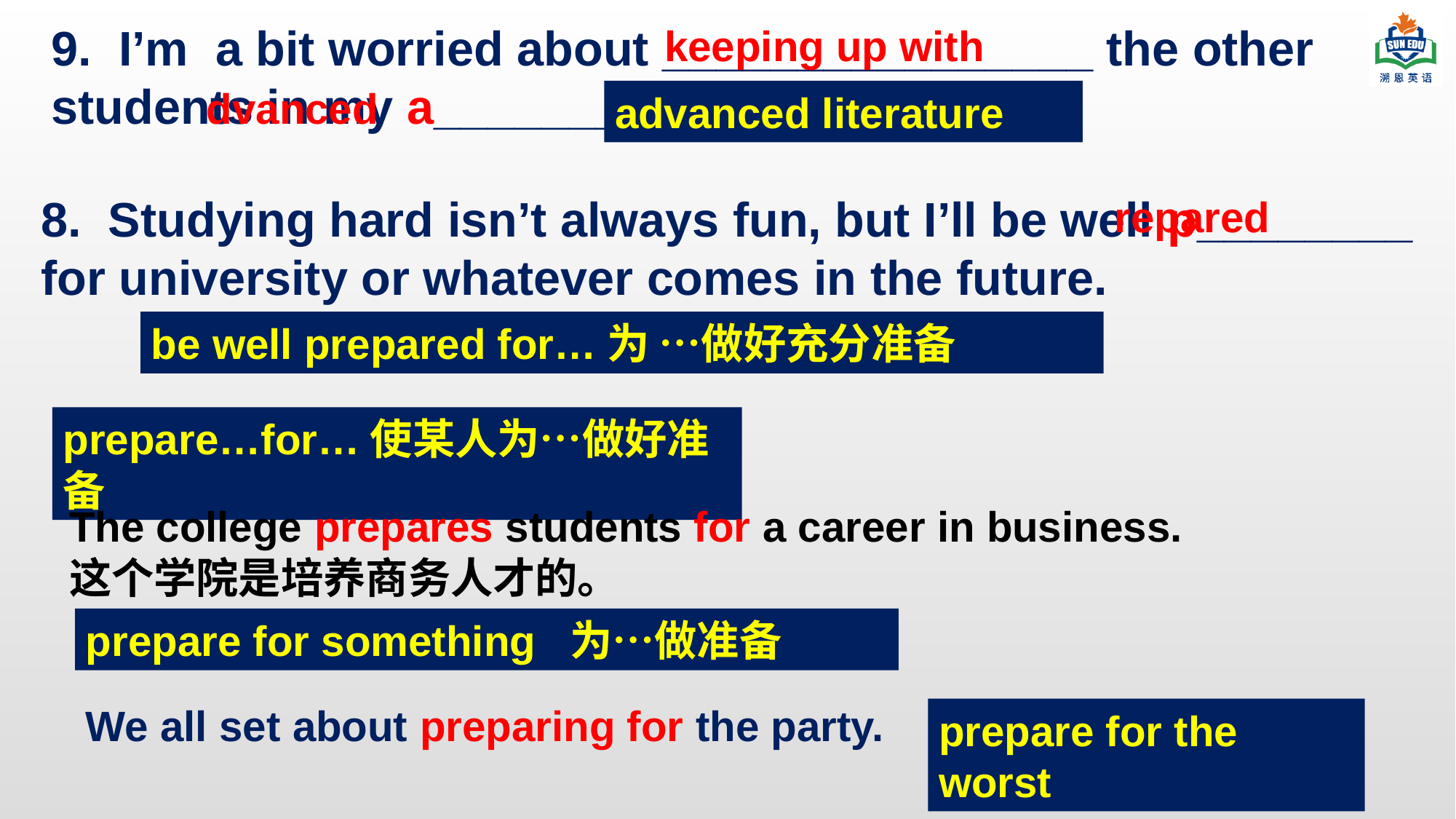

9.  I’m  a bit worried about ________________ the other students in my a_______ course…
keeping up with
dvanced
advanced literature
8.  Studying hard isn’t always fun, but I’ll be well p________ for university or whatever comes in the future.
repared
be well prepared for…为 …做好充分准备
prepare…for…使某人为…做好准备
The college prepares students for a career in business.
这个学院是培养商务人才的。
prepare for something  为…做准备
We all set about preparing for the party.
prepare for the worst